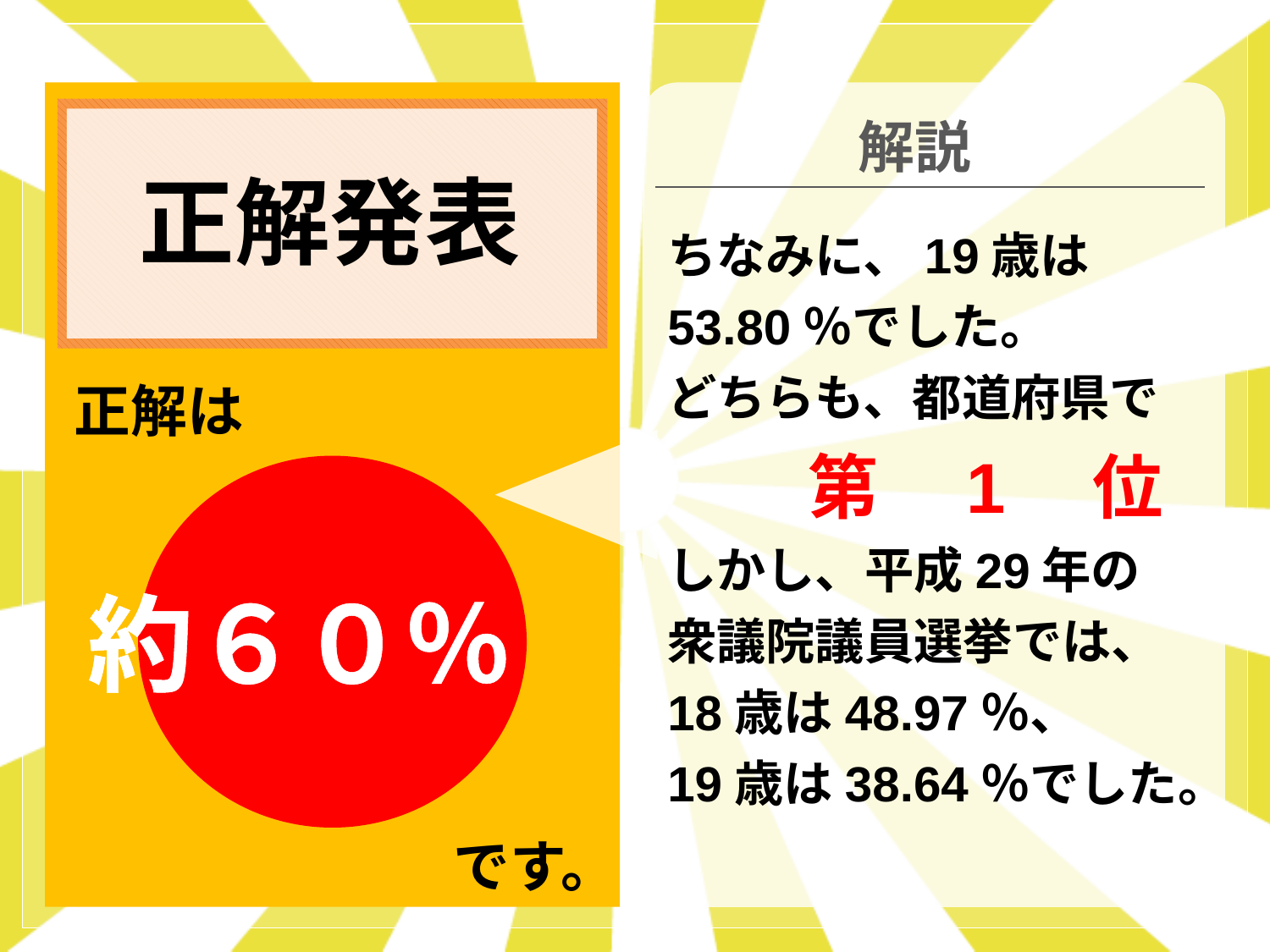

解説
正解発表
ちなみに、19歳は
53.80％でした。
どちらも、都道府県で
　　第　1　位
しかし、平成29年の
衆議院議員選挙では、18歳は48.97％、
19歳は38.64％でした。
正解は

約６０％
です。